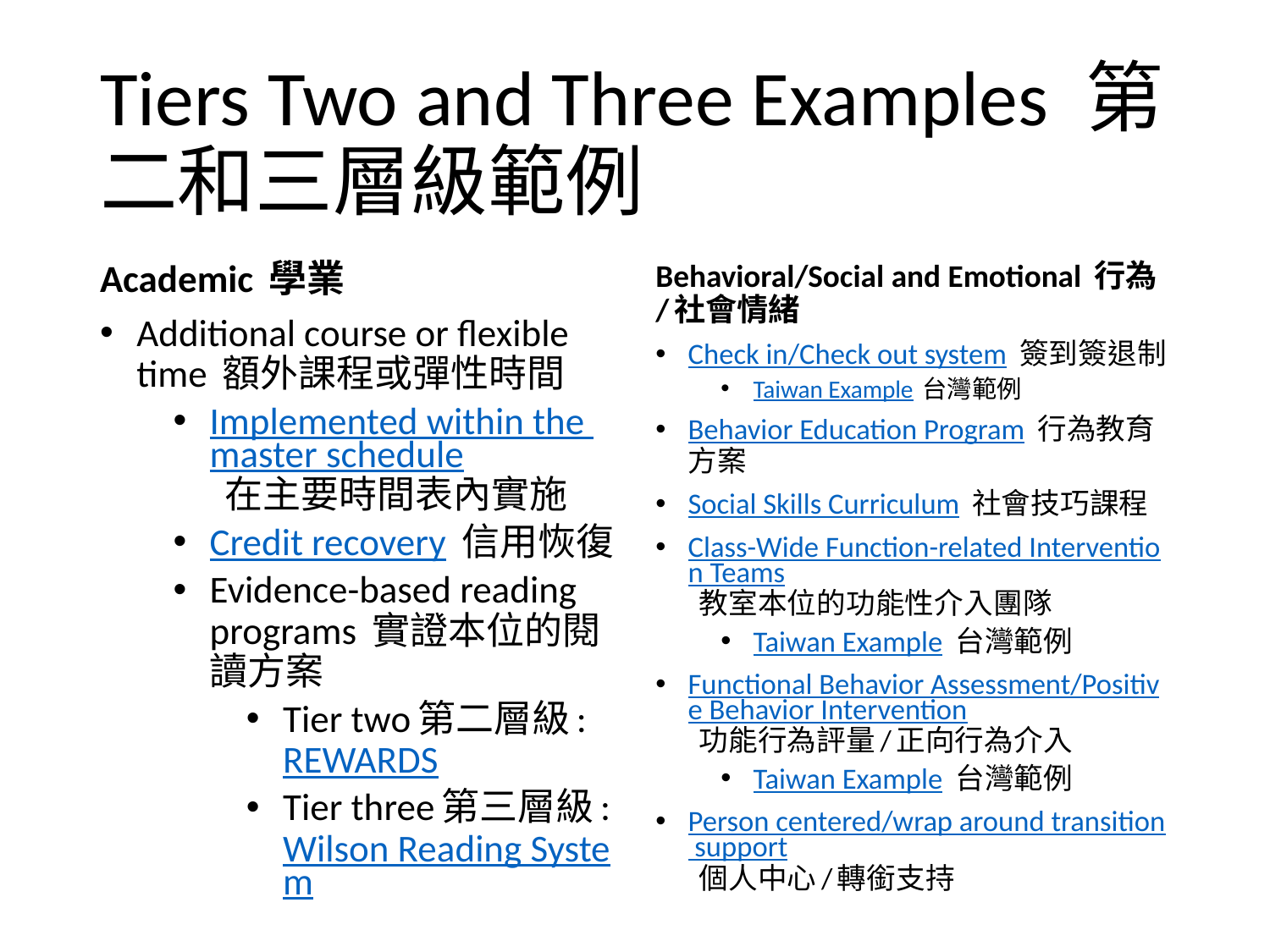

# Tiers Two and Three Examples 第二和三層級範例
Academic 學業
Additional course or flexible time 額外課程或彈性時間
Implemented within the master schedule 在主要時間表內實施
Credit recovery 信用恢復
Evidence-based reading programs 實證本位的閱讀方案
Tier two第二層級: REWARDS
Tier three第三層級: Wilson Reading System

Behavioral/Social and Emotional 行為/社會情緒
Check in/Check out system 簽到簽退制
Taiwan Example 台灣範例
Behavior Education Program 行為教育方案
Social Skills Curriculum 社會技巧課程
Class-Wide Function-related Intervention Teams 教室本位的功能性介入團隊
Taiwan Example 台灣範例
Functional Behavior Assessment/Positive Behavior Intervention 功能行為評量/正向行為介入
Taiwan Example 台灣範例
Person centered/wrap around transition support 個人中心/轉銜支持